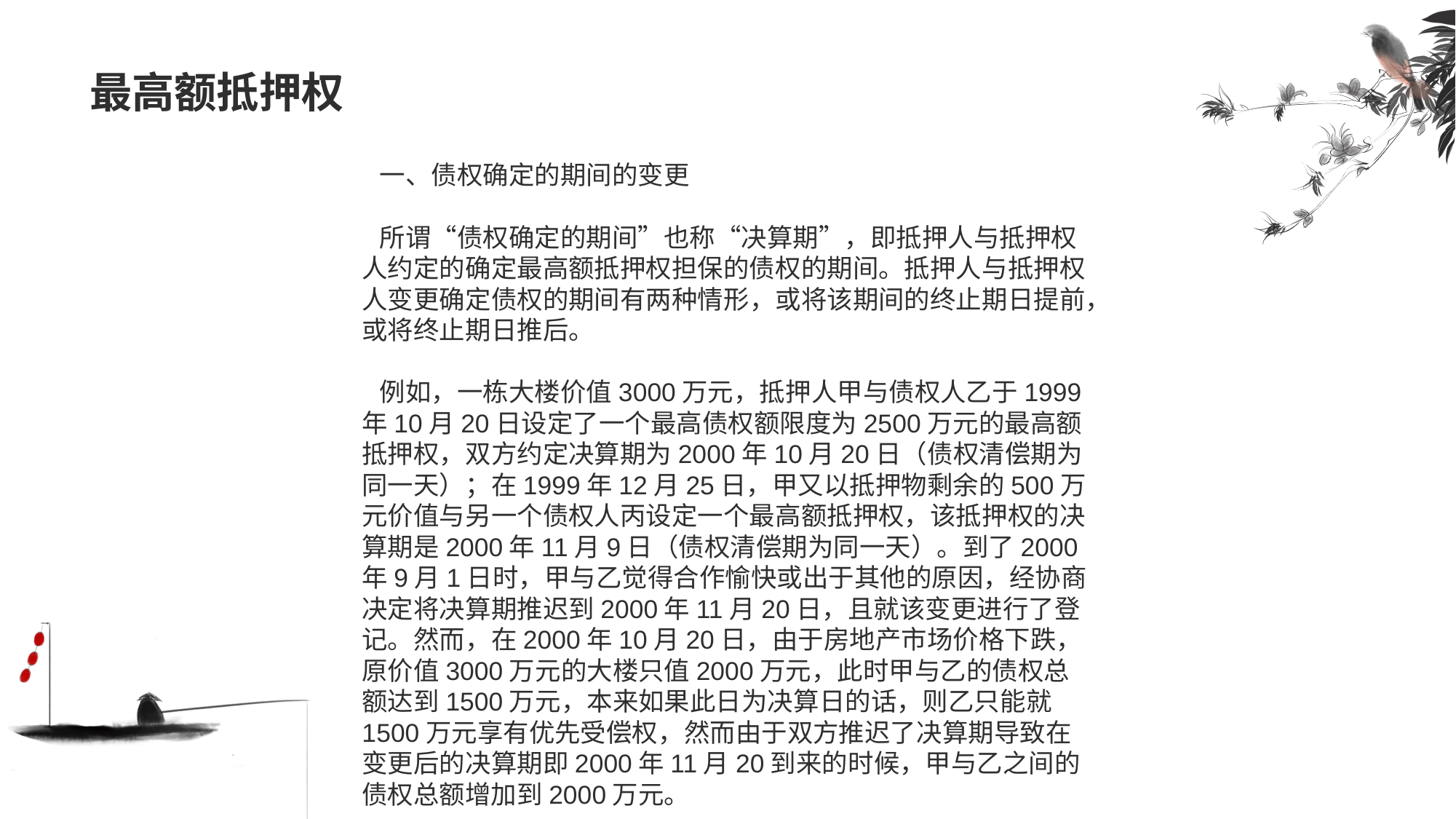

# 最高额抵押权

  一、债权确定的期间的变更

  所谓“债权确定的期间”也称“决算期”，即抵押人与抵押权人约定的确定最高额抵押权担保的债权的期间。抵押人与抵押权人变更确定债权的期间有两种情形，或将该期间的终止期日提前，或将终止期日推后。

  例如，一栋大楼价值3000万元，抵押人甲与债权人乙于1999年10月20日设定了一个最高债权额限度为2500万元的最高额抵押权，双方约定决算期为2000年10月20日（债权清偿期为同一天）；在1999年12月25日，甲又以抵押物剩余的500万元价值与另一个债权人丙设定一个最高额抵押权，该抵押权的决算期是2000年11月9日（债权清偿期为同一天）。到了2000年9月1日时，甲与乙觉得合作愉快或出于其他的原因，经协商决定将决算期推迟到2000年11月20日，且就该变更进行了登记。然而，在2000年10月20日，由于房地产市场价格下跌，原价值3000万元的大楼只值2000万元，此时甲与乙的债权总额达到1500万元，本来如果此日为决算日的话，则乙只能就1500万元享有优先受偿权，然而由于双方推迟了决算期导致在变更后的决算期即2000年11月20到来的时候，甲与乙之间的债权总额增加到2000万元。
185